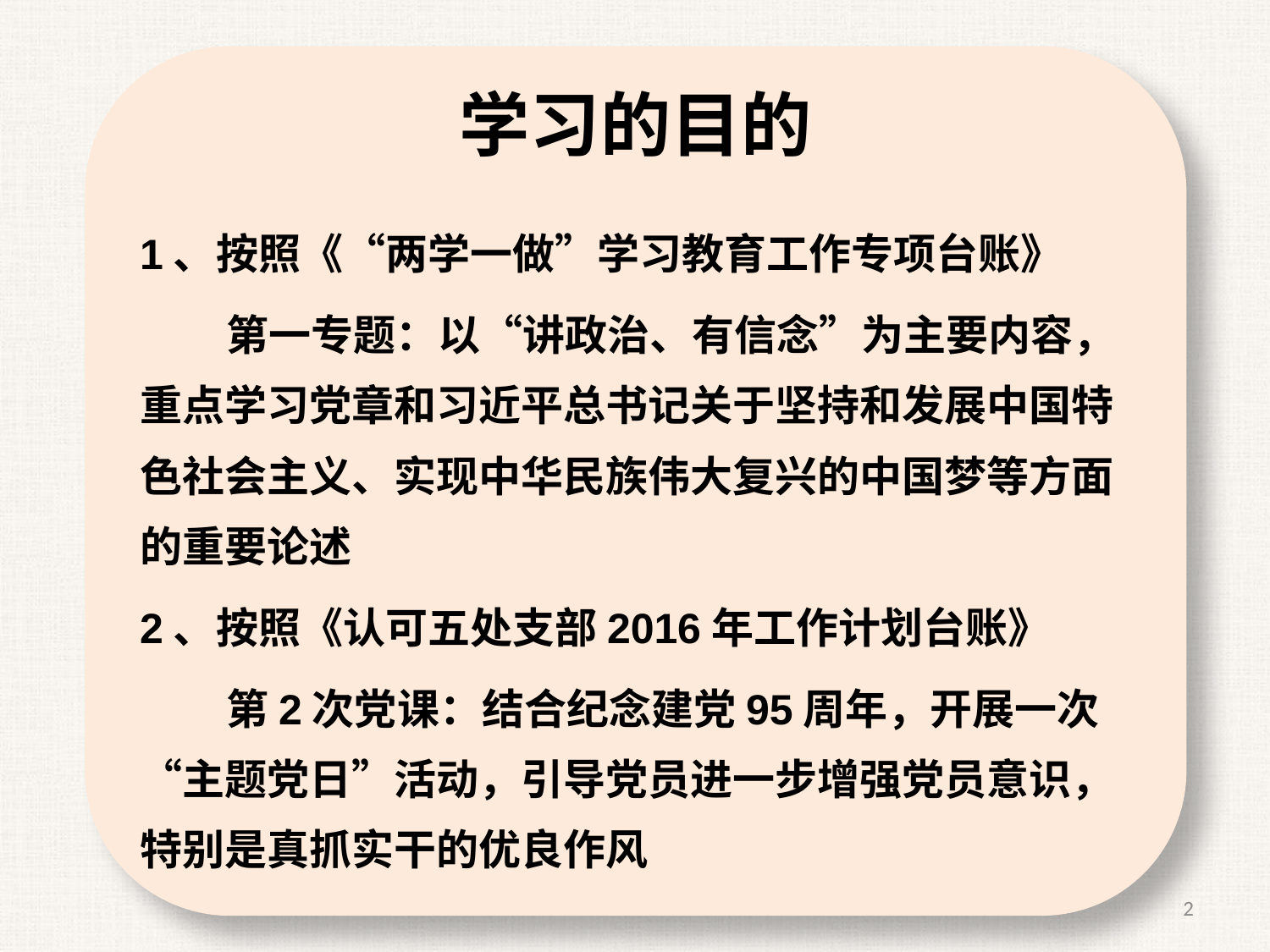

学习的目的
1、按照《“两学一做”学习教育工作专项台账》
        第一专题：以“讲政治、有信念”为主要内容，重点学习党章和习近平总书记关于坚持和发展中国特色社会主义、实现中华民族伟大复兴的中国梦等方面的重要论述
2、按照《认可五处支部2016年工作计划台账》
        第2次党课：结合纪念建党95周年，开展一次“主题党日”活动，引导党员进一步增强党员意识，特别是真抓实干的优良作风

2